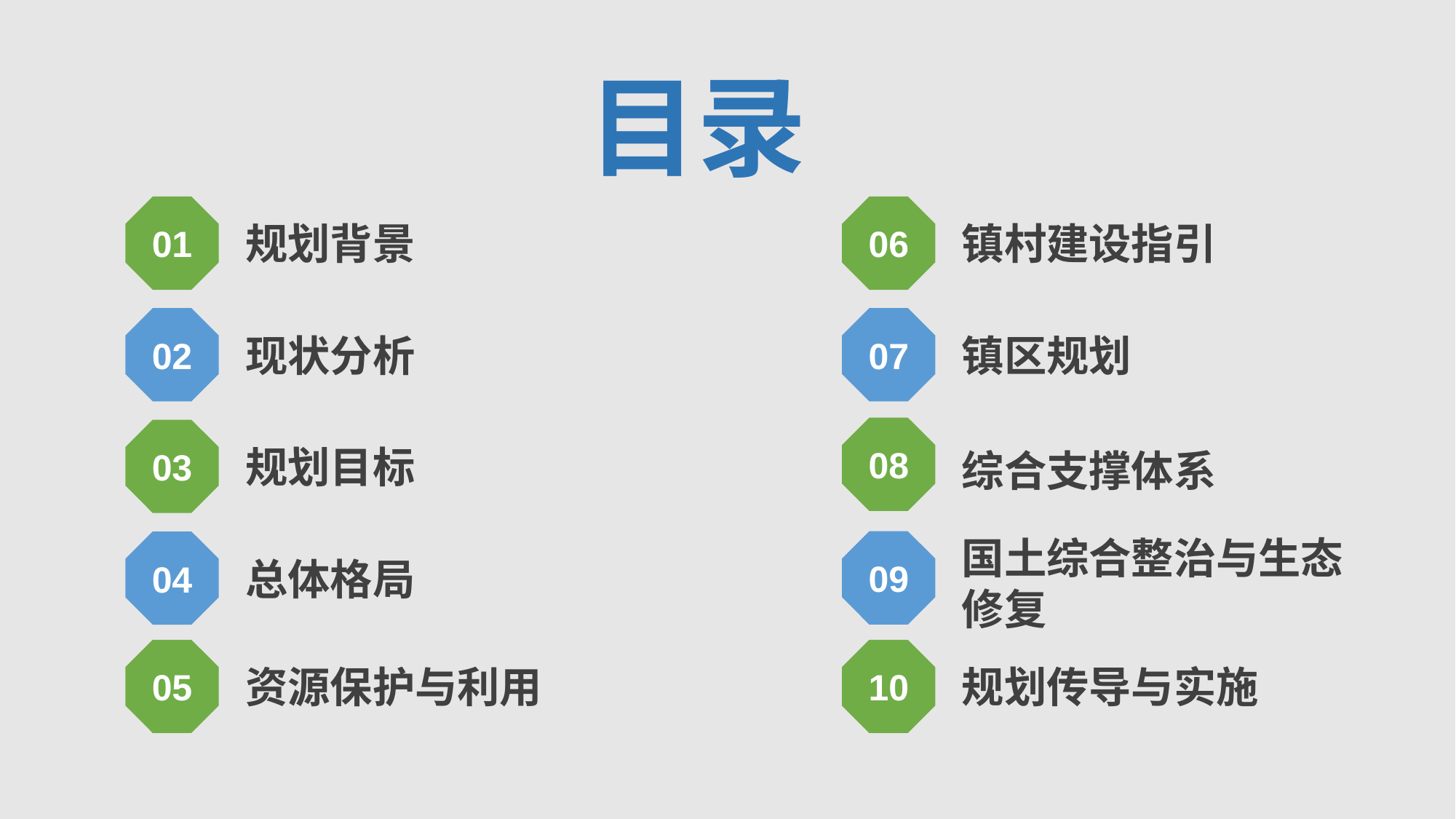

目录
01
06
规划背景
镇村建设指引
02
07
现状分析
镇区规划
08
03
规划目标
综合支撑体系
国土综合整治与生态修复
09
04
总体格局
05
10
资源保护与利用
规划传导与实施